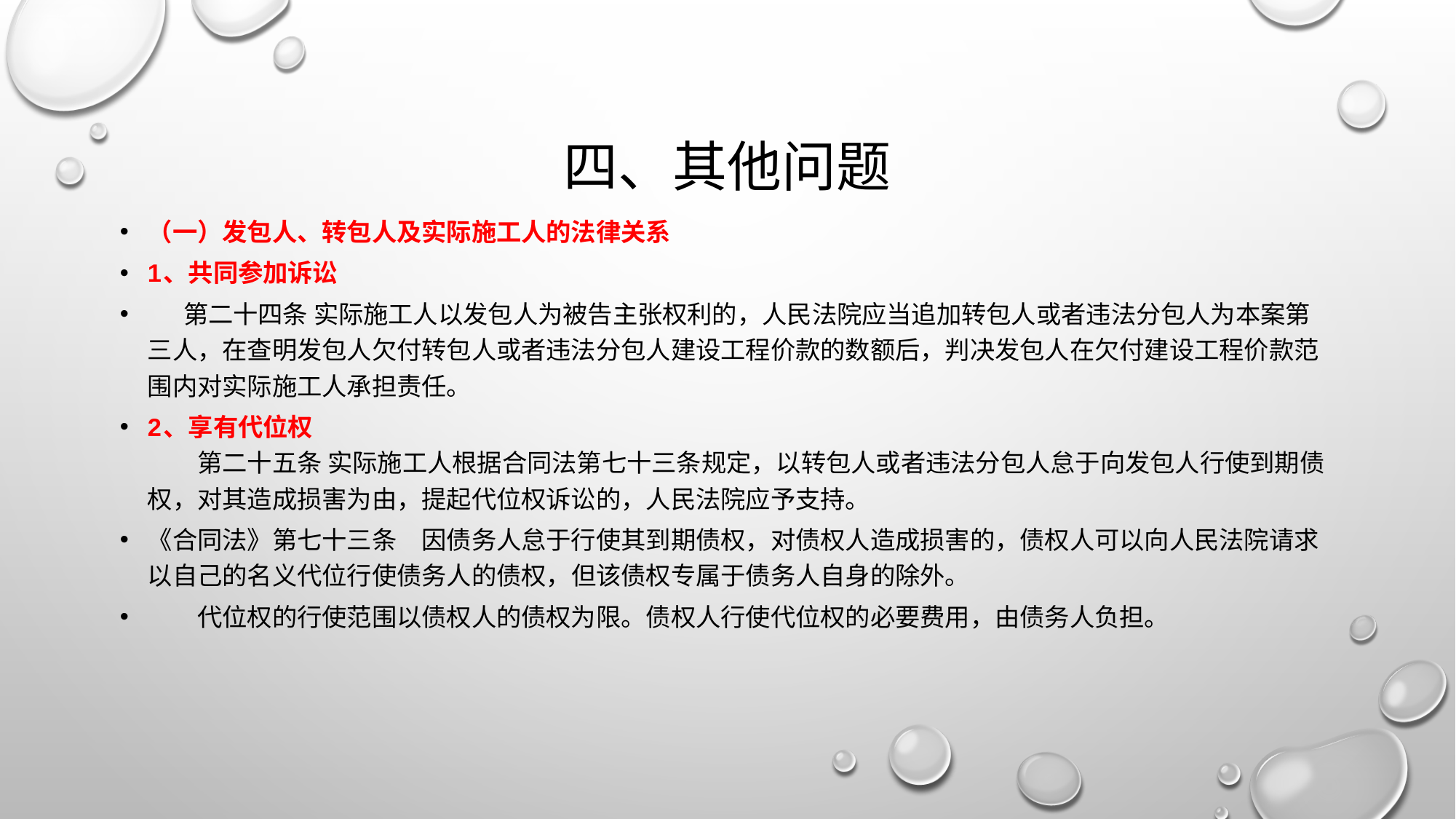

# 四、其他问题
（一）发包人、转包人及实际施工人的法律关系
1、共同参加诉讼
      第二十四条 实际施工人以发包人为被告主张权利的，人民法院应当追加转包人或者违法分包人为本案第三人，在查明发包人欠付转包人或者违法分包人建设工程价款的数额后，判决发包人在欠付建设工程价款范围内对实际施工人承担责任。
2、享有代位权
　　第二十五条 实际施工人根据合同法第七十三条规定，以转包人或者违法分包人怠于向发包人行使到期债权，对其造成损害为由，提起代位权诉讼的，人民法院应予支持。
《合同法》第七十三条　因债务人怠于行使其到期债权，对债权人造成损害的，债权人可以向人民法院请求以自己的名义代位行使债务人的债权，但该债权专属于债务人自身的除外。
　　代位权的行使范围以债权人的债权为限。债权人行使代位权的必要费用，由债务人负担。